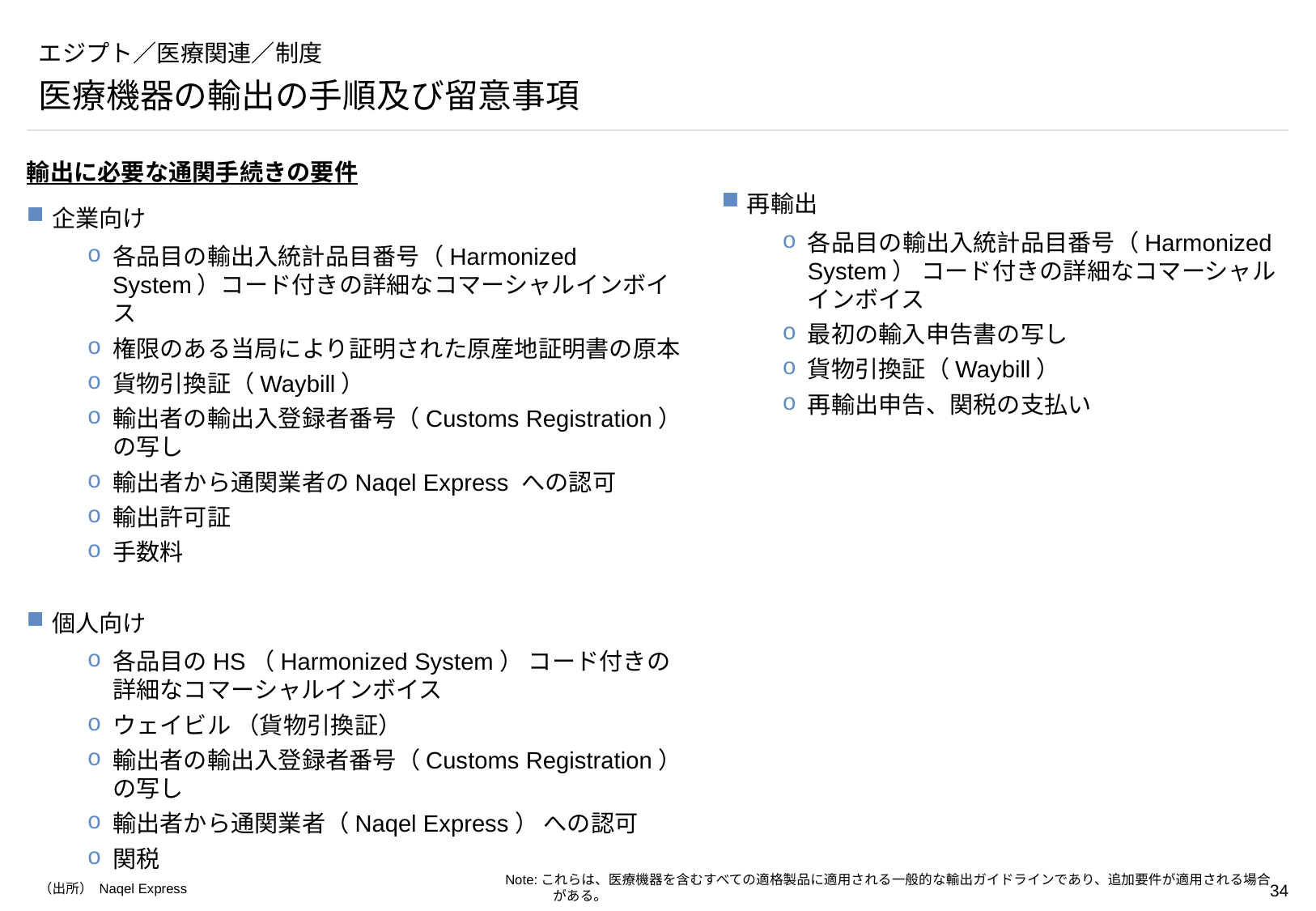

# エジプト／医療関連／制度
医療機器の輸出の手順及び留意事項
輸出に必要な通関手続きの要件
企業向け
各品目の輸出入統計品目番号（Harmonized System）コード付きの詳細なコマーシャルインボイス
権限のある当局により証明された原産地証明書の原本
貨物引換証（Waybill）
輸出者の輸出入登録者番号（Customs Registration）の写し
輸出者から通関業者のNaqel Express への認可
輸出許可証
手数料

個人向け
各品目のHS（Harmonized System） コード付きの詳細なコマーシャルインボイス
ウェイビル （貨物引換証）
輸出者の輸出入登録者番号（Customs Registration） の写し
輸出者から通関業者（Naqel Express） への認可
関税

再輸出
各品目の輸出入統計品目番号（Harmonized System） コード付きの詳細なコマーシャルインボイス
最初の輸入申告書の写し
貨物引換証（Waybill）
再輸出申告、関税の支払い
Note:これらは、医療機器を含むすべての適格製品に適用される一般的な輸出ガイドラインであり、追加要件が適用される場合がある。
（出所） Naqel Express